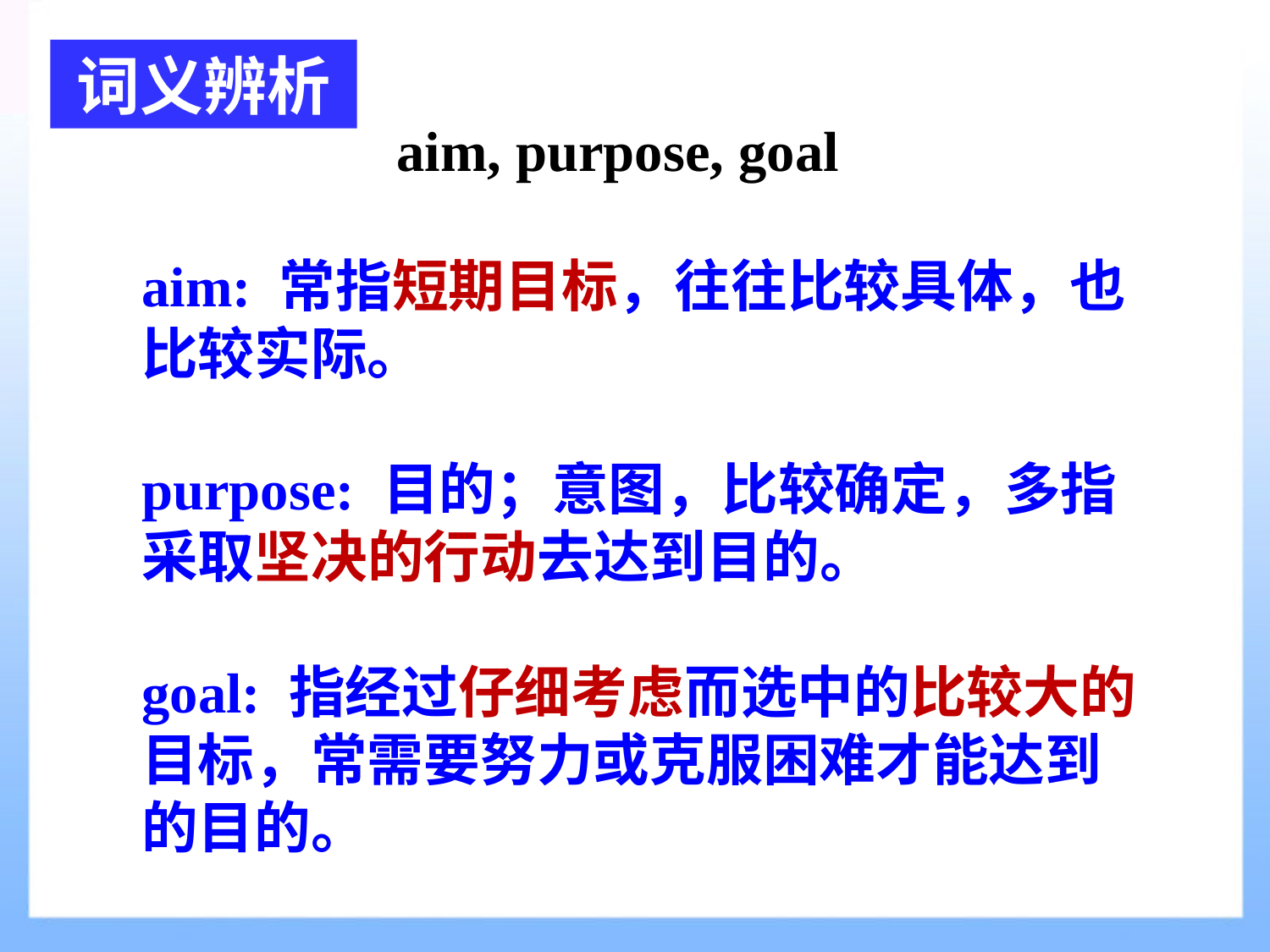

词义辨析
                  aim, purpose, goal

aim: 常指短期目标，往往比较具体，也比较实际。

purpose: 目的；意图，比较确定，多指采取坚决的行动去达到目的。

goal: 指经过仔细考虑而选中的比较大的目标，常需要努力或克服困难才能达到的目的。